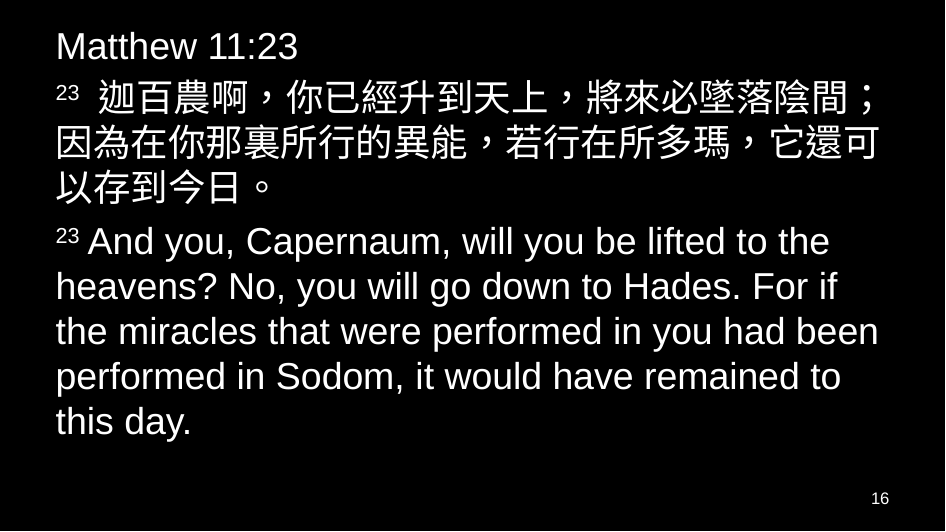

Matthew 11:23
23 迦百農啊，你已經升到天上，將來必墜落陰間；因為在你那裏所行的異能，若行在所多瑪，它還可以存到今日。
23 And you, Capernaum, will you be lifted to the heavens? No, you will go down to Hades. For if the miracles that were performed in you had been performed in Sodom, it would have remained to this day.

16